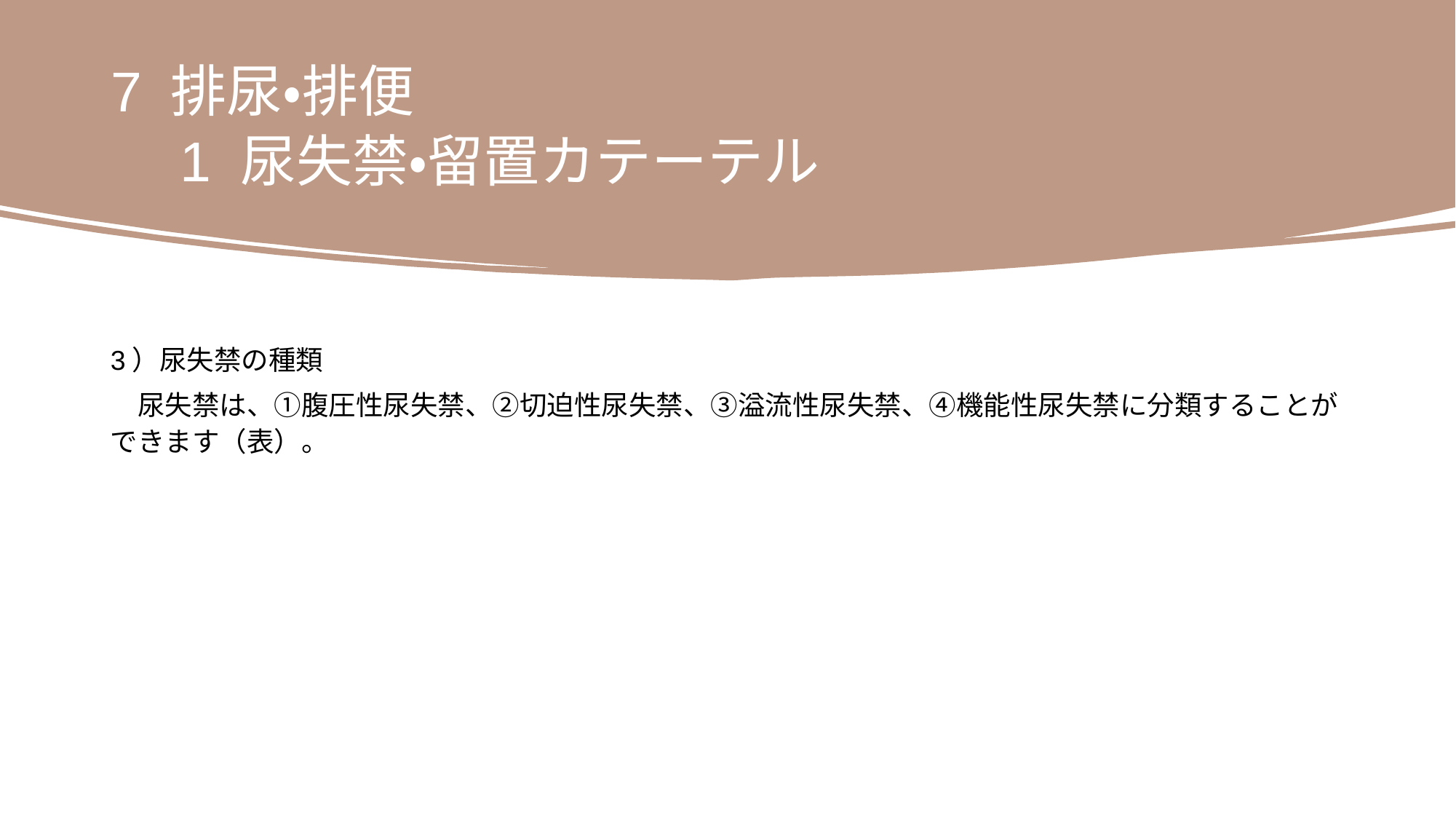

7 排尿・排便
　1 尿失禁・留置カテーテル

3）尿失禁の種類
　尿失禁は、①腹圧性尿失禁、②切迫性尿失禁、③溢流性尿失禁、④機能性尿失禁に分類することができます（表）。